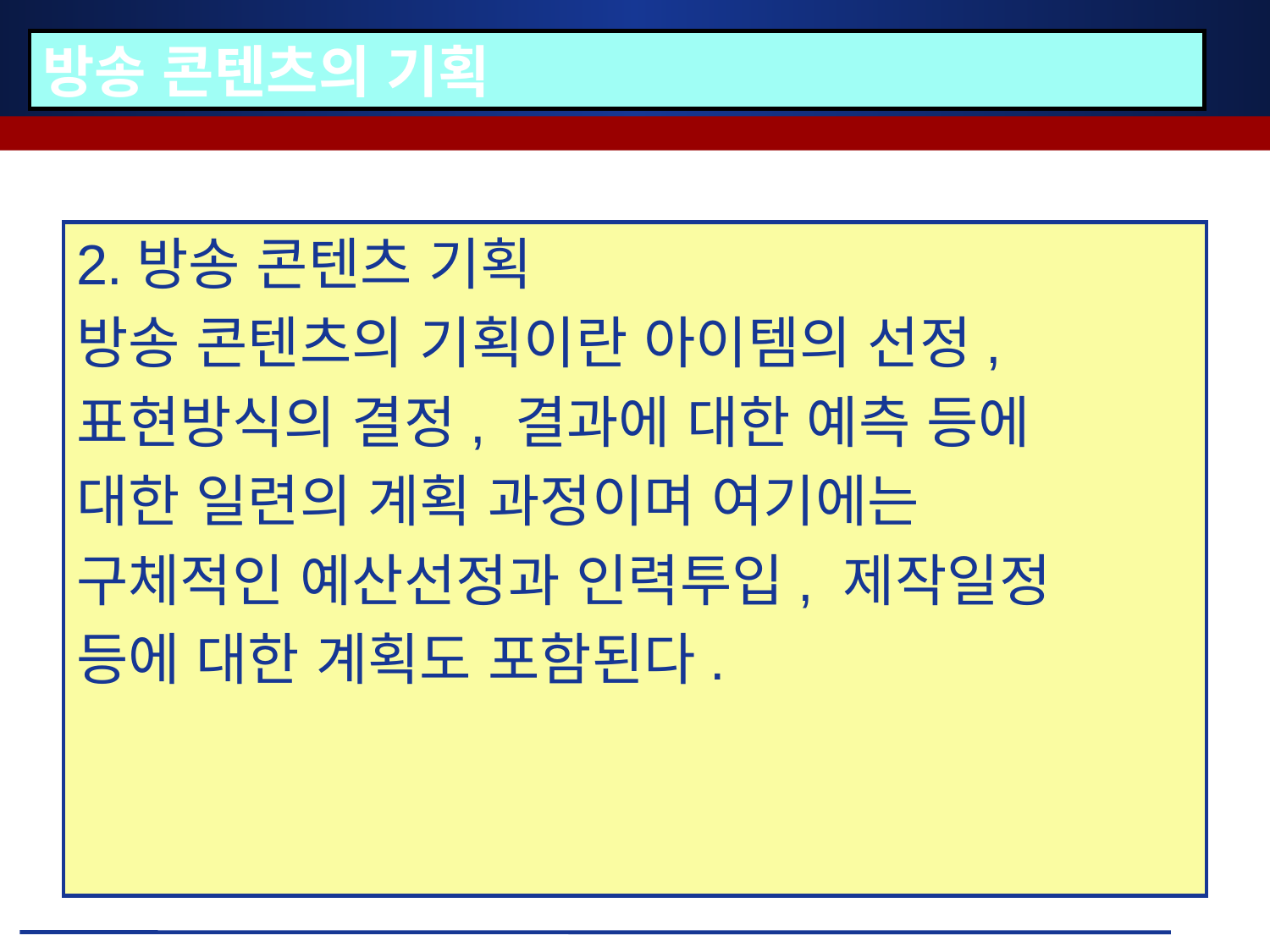

# 방송 콘텐츠의 기획
2.방송 콘텐츠 기획
방송 콘텐츠의 기획이란 아이템의 선정,
표현방식의 결정, 결과에 대한 예측 등에
대한 일련의 계획 과정이며 여기에는
구체적인 예산선정과 인력투입, 제작일정
등에 대한 계획도 포함된다.